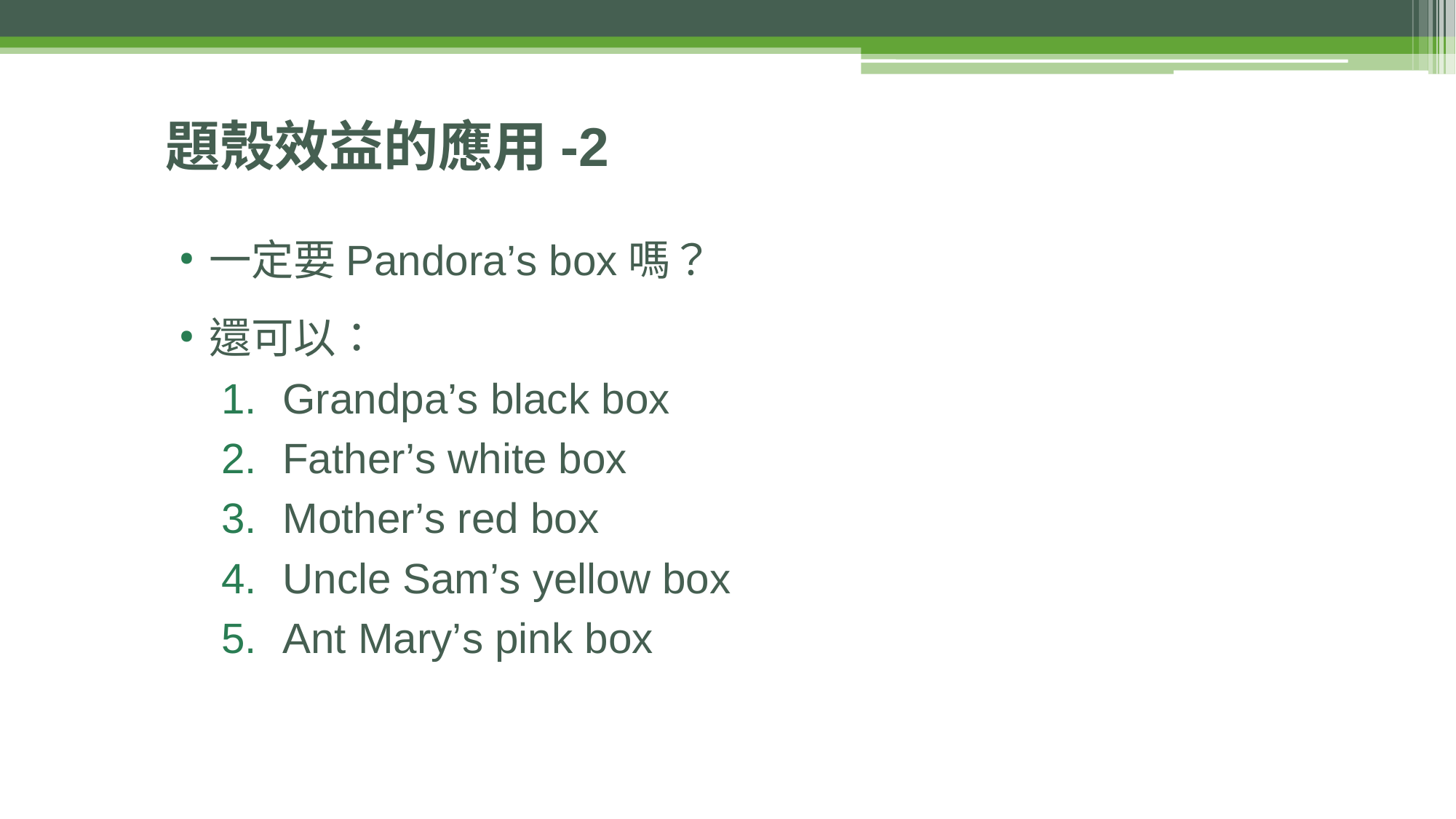

# 題殼效益的應用-2
一定要Pandora’s box嗎？
還可以：
Grandpa’s black box
Father’s white box
Mother’s red box
Uncle Sam’s yellow box
Ant Mary’s pink box